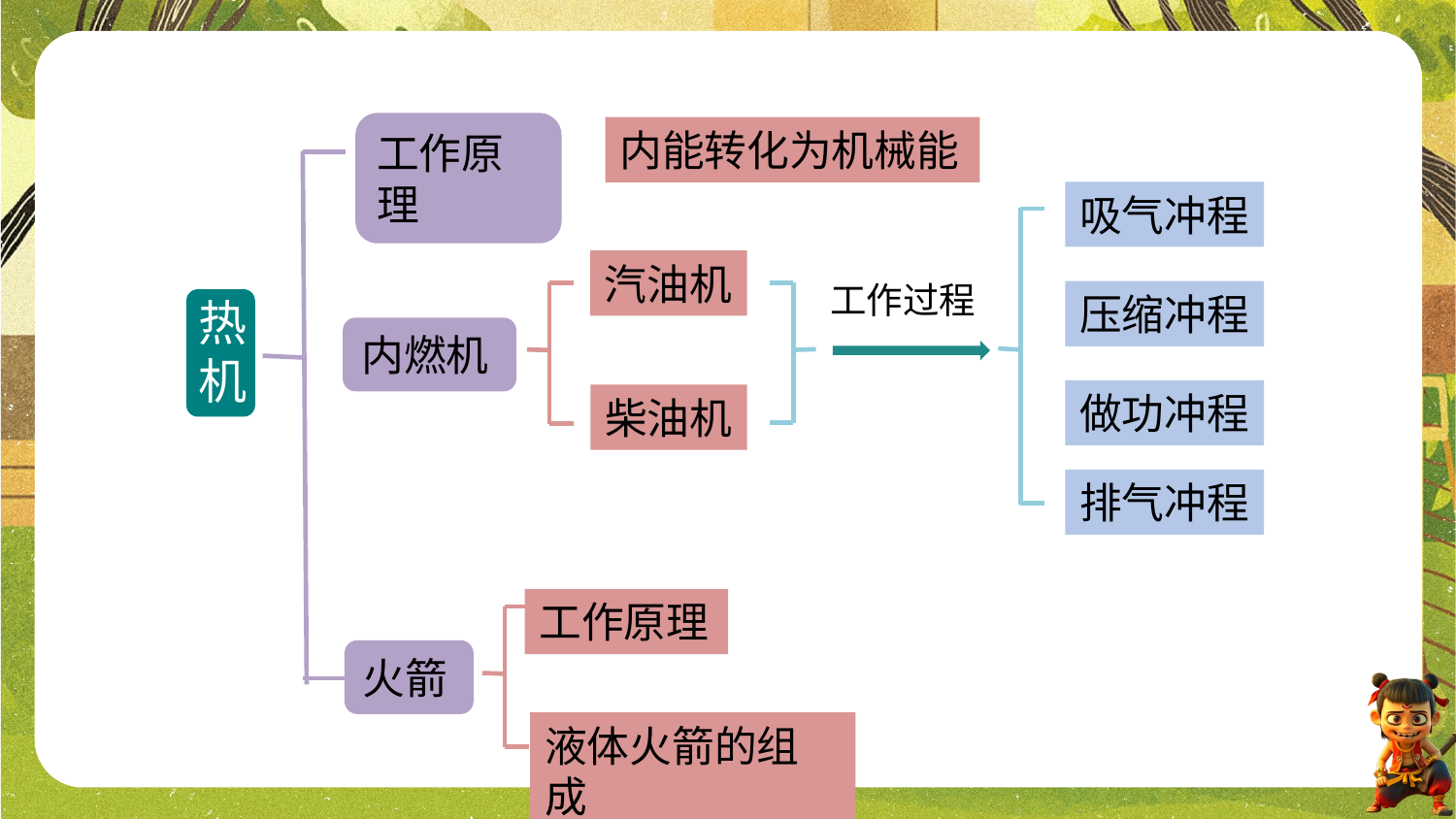

工作原理
内能转化为机械能
吸气冲程
汽油机
工作过程

压缩冲程
热机
内燃机
做功冲程
柴油机
排气冲程
工作原理
火箭
液体火箭的组成